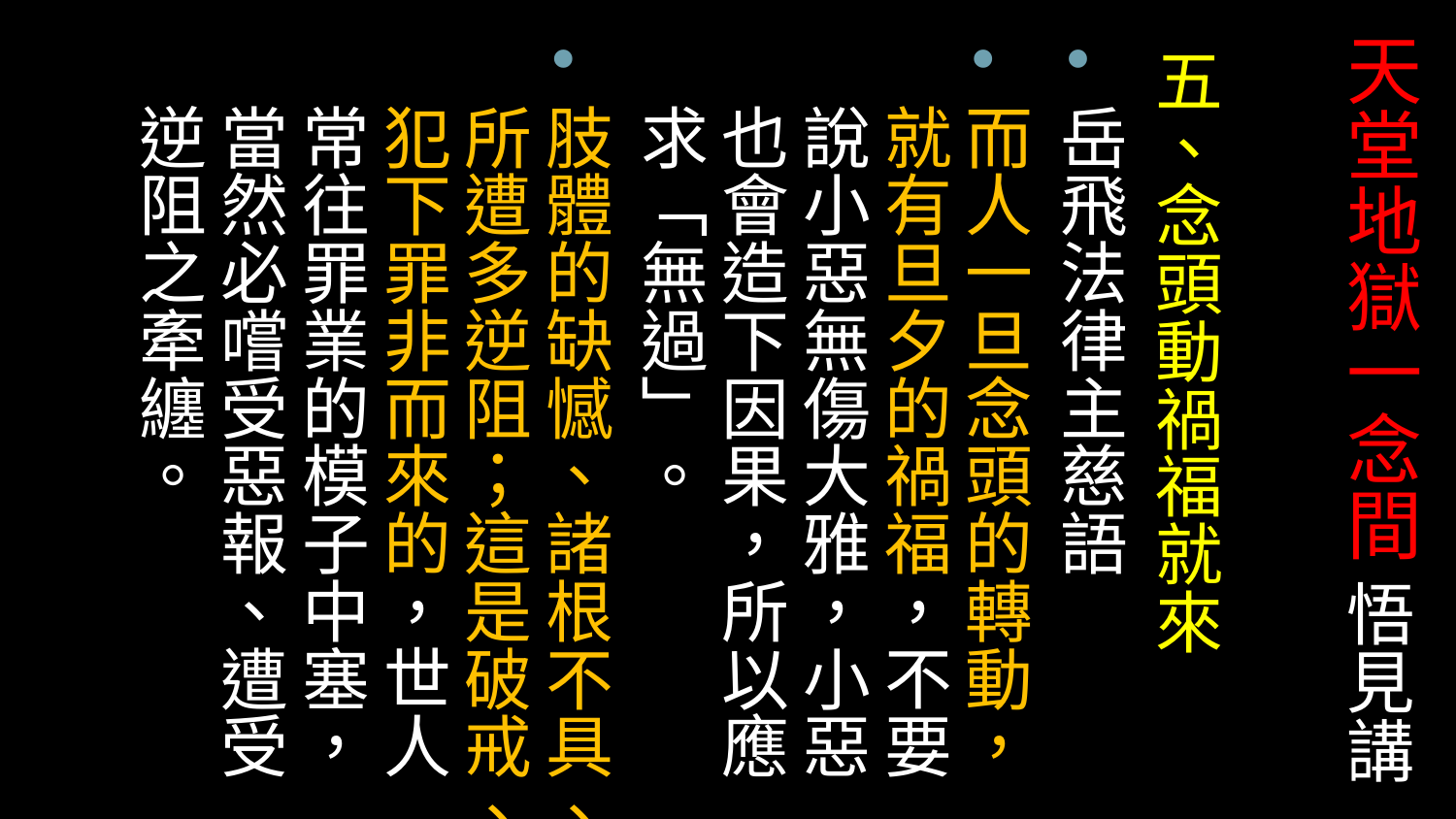

# 天堂地獄一念間 悟見講
五、念頭動禍福就來
岳飛法律主慈語
而人一旦念頭的轉動，就有旦夕的禍福，不要說小惡無傷大雅，小惡也會造下因果，所以應求「無過」。
肢體的缺憾、諸根不具、所遭多逆阻；這是破戒、犯下罪非而來的，世人常往罪業的模子中塞，當然必嚐受惡報、遭受逆阻之牽纏。